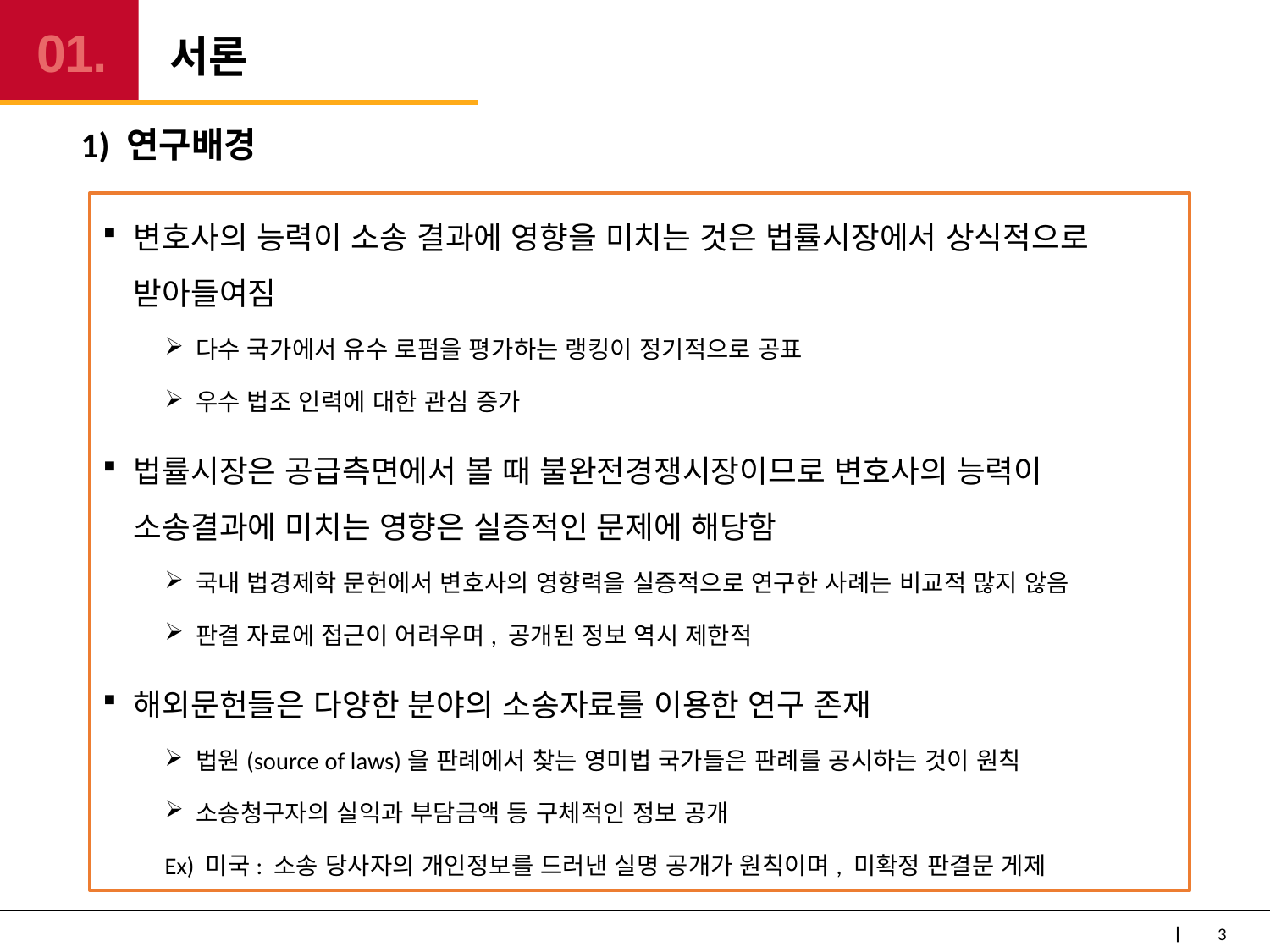

# 서론
01.
1) 연구배경
변호사의 능력이 소송 결과에 영향을 미치는 것은 법률시장에서 상식적으로 받아들여짐
다수 국가에서 유수 로펌을 평가하는 랭킹이 정기적으로 공표
우수 법조 인력에 대한 관심 증가
법률시장은 공급측면에서 볼 때 불완전경쟁시장이므로 변호사의 능력이 소송결과에 미치는 영향은 실증적인 문제에 해당함
국내 법경제학 문헌에서 변호사의 영향력을 실증적으로 연구한 사례는 비교적 많지 않음
판결 자료에 접근이 어려우며, 공개된 정보 역시 제한적
해외문헌들은 다양한 분야의 소송자료를 이용한 연구 존재
법원(source of laws)을 판례에서 찾는 영미법 국가들은 판례를 공시하는 것이 원칙
소송청구자의 실익과 부담금액 등 구체적인 정보 공개
Ex) 미국: 소송 당사자의 개인정보를 드러낸 실명 공개가 원칙이며, 미확정 판결문 게제